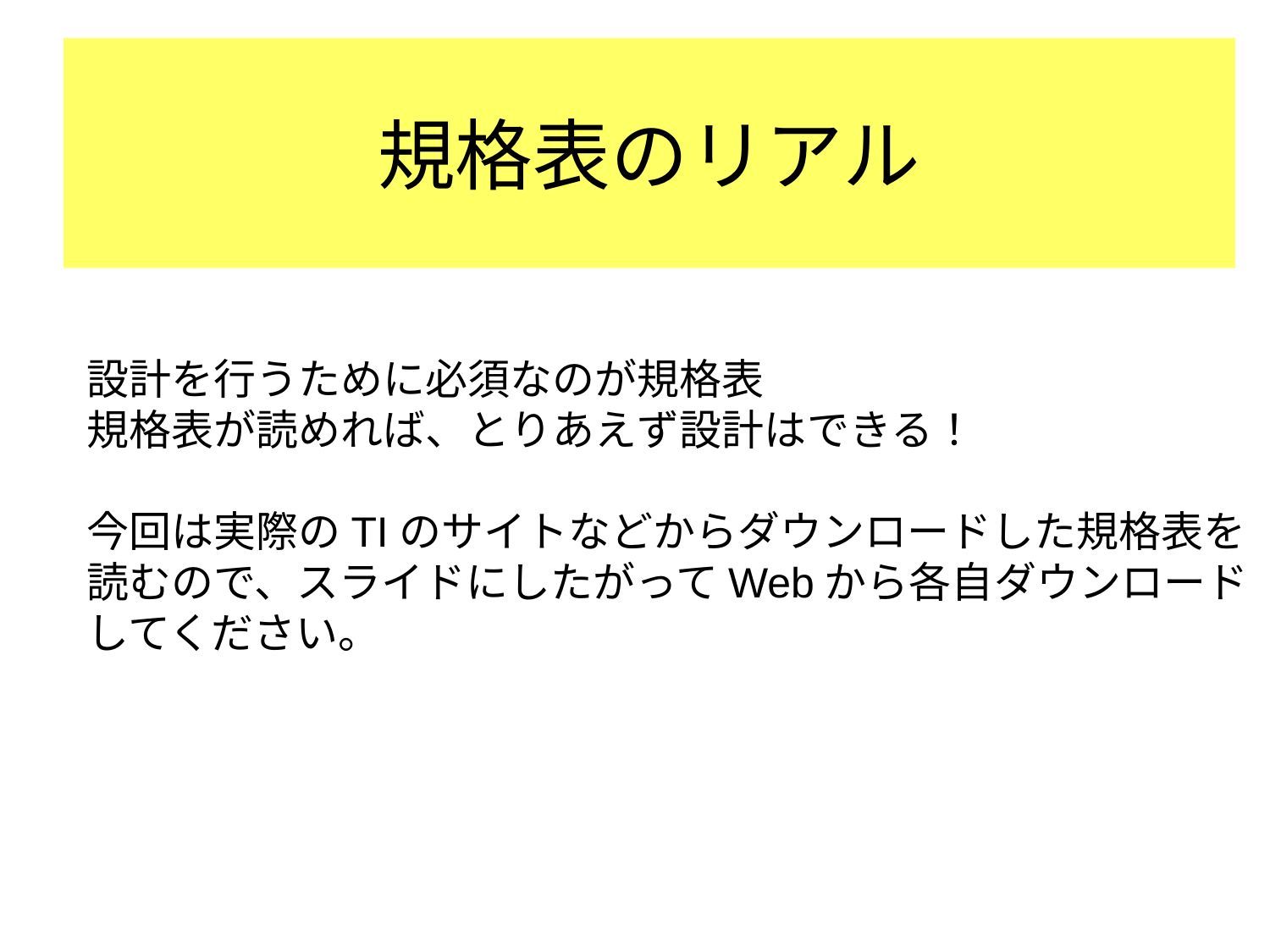

# 規格表のリアル
設計を行うために必須なのが規格表
規格表が読めれば、とりあえず設計はできる！

今回は実際のTIのサイトなどからダウンロードした規格表を
読むので、スライドにしたがってWebから各自ダウンロード
してください。